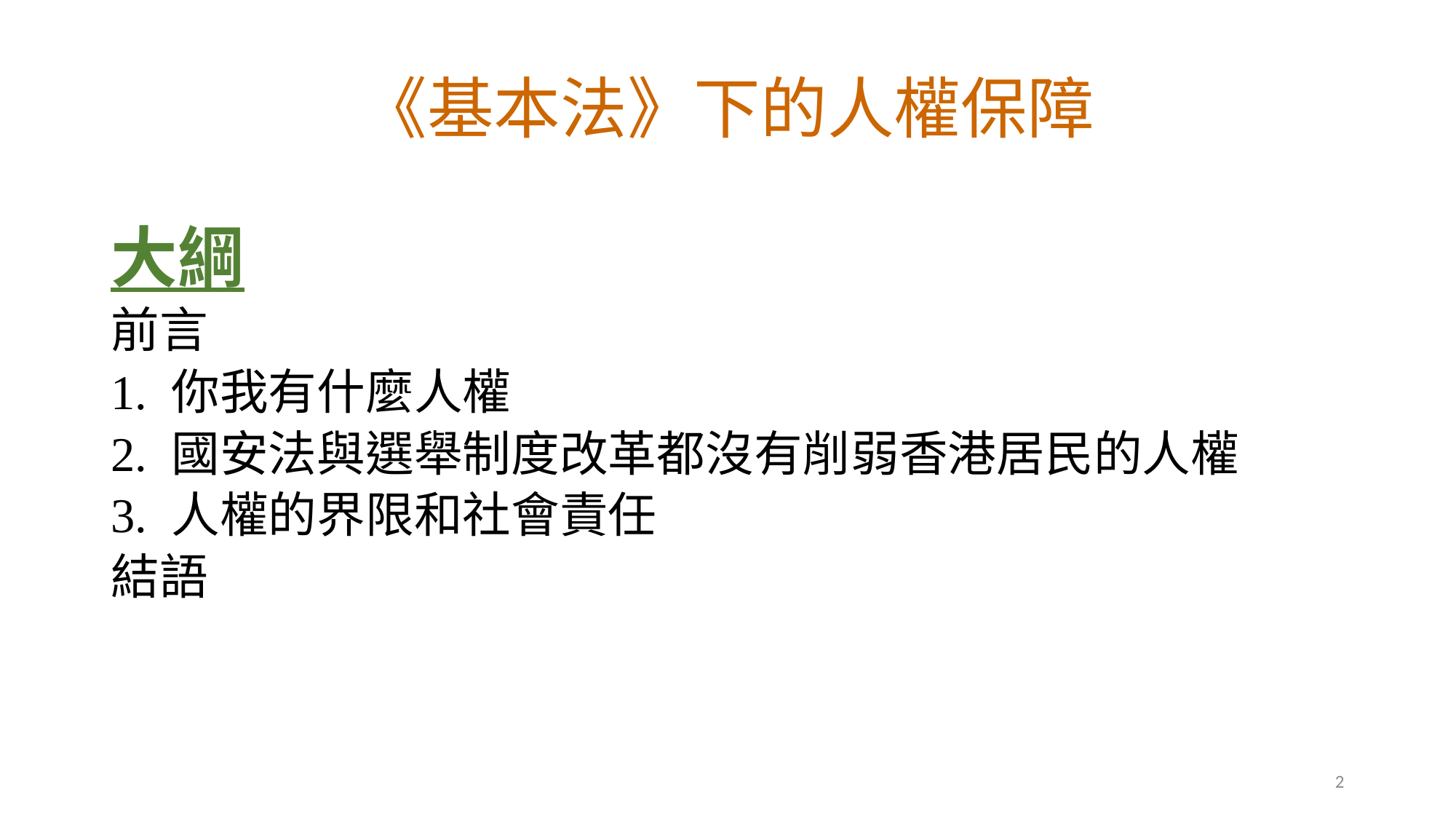

# 《基本法》下的人權保障
大綱
前言
1. 你我有什麼人權
2. 國安法與選舉制度改革都沒有削弱香港居民的人權
3. 人權的界限和社會責任
結語
2